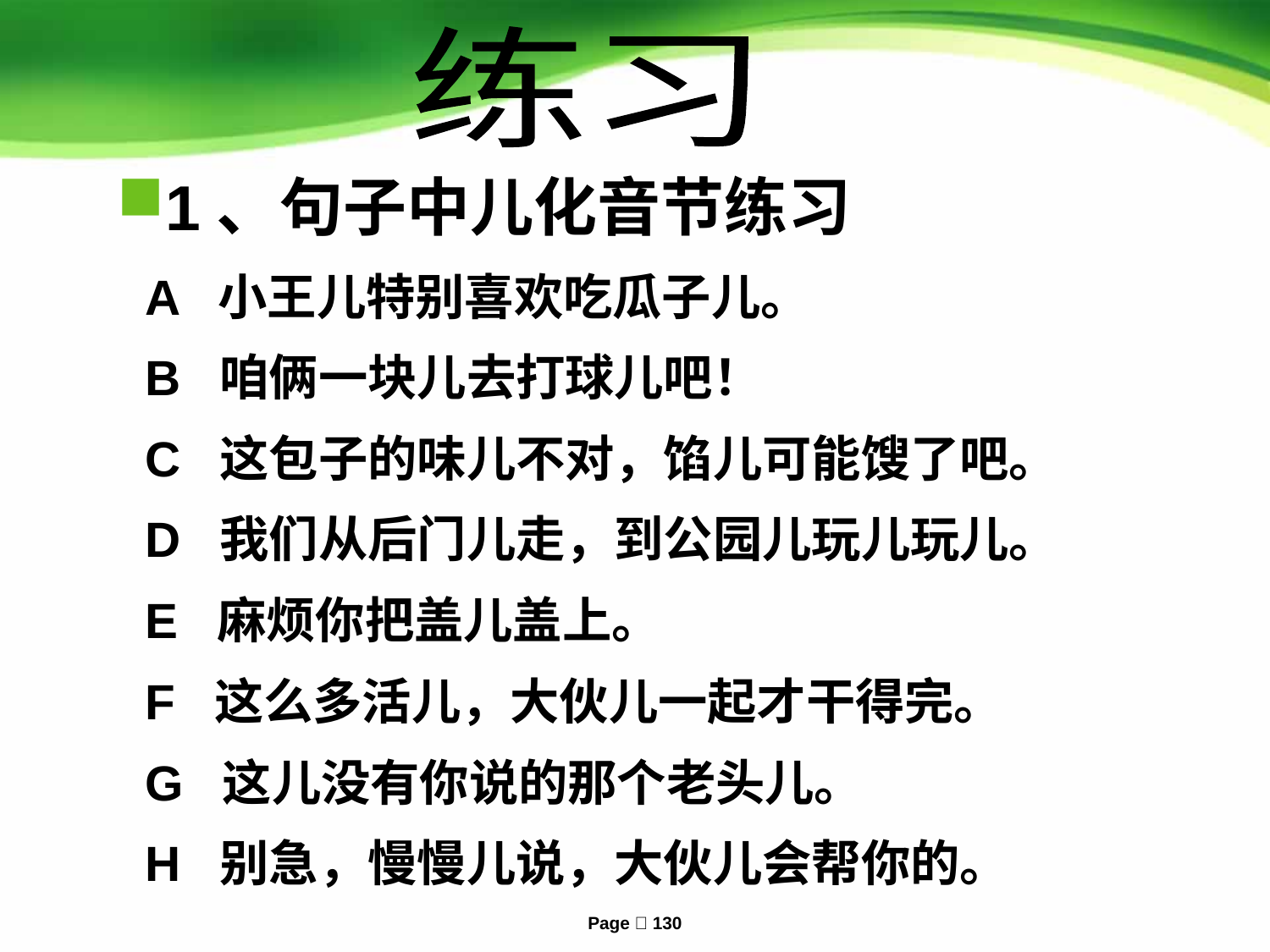

练习
1、句子中儿化音节练习
  A  小王儿特别喜欢吃瓜子儿。
  B  咱俩一块儿去打球儿吧！
  C  这包子的味儿不对，馅儿可能馊了吧。
  D  我们从后门儿走，到公园儿玩儿玩儿。
  E  麻烦你把盖儿盖上。
  F  这么多活儿，大伙儿一起才干得完。
  G  这儿没有你说的那个老头儿。
  H  别急，慢慢儿说，大伙儿会帮你的。